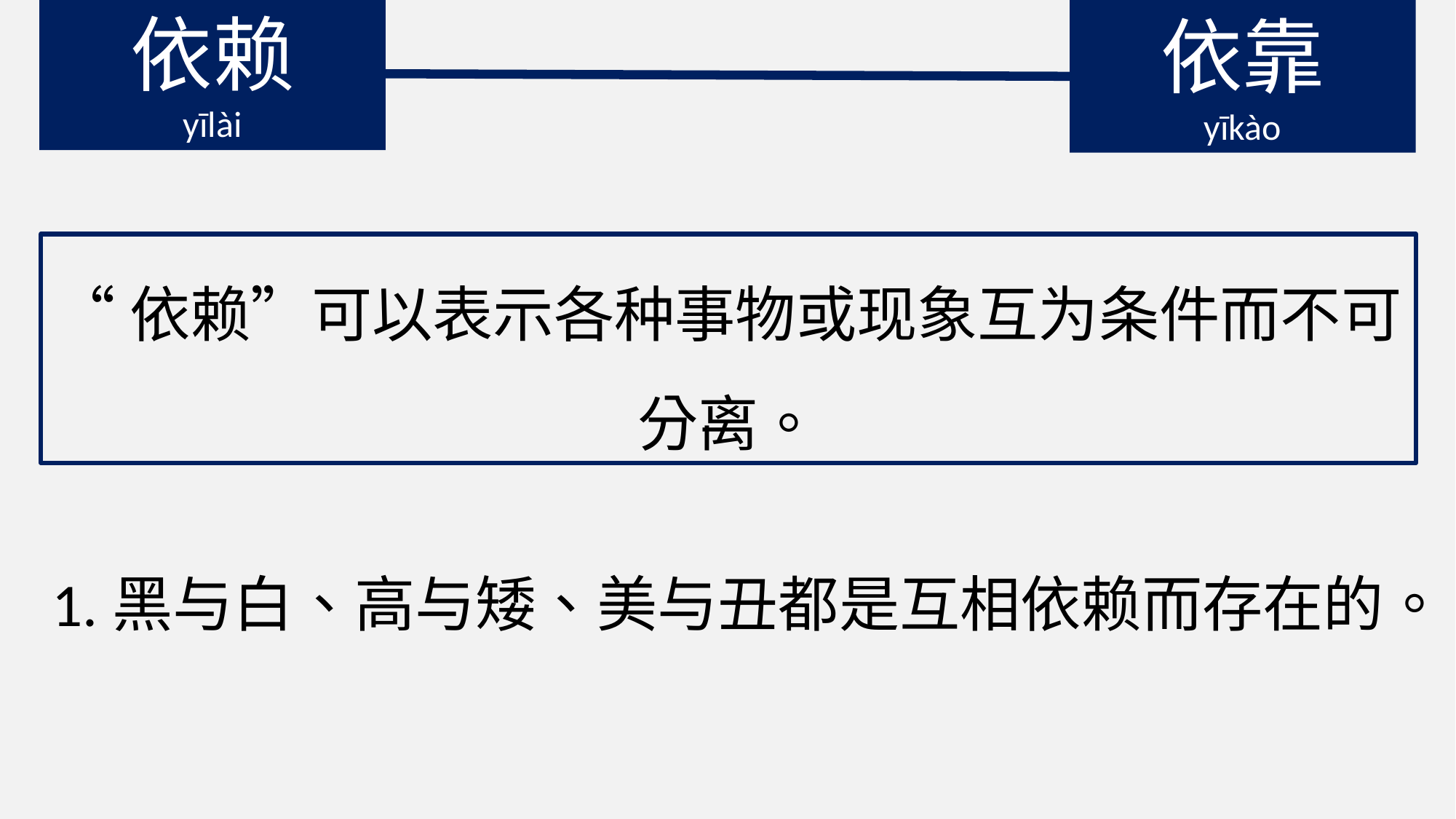

依赖
yīlài
依靠
yīkào
“依赖”可以表示各种事物或现象互为条件而不可分离。
1.黑与白、高与矮、美与丑都是互相依赖而存在的。